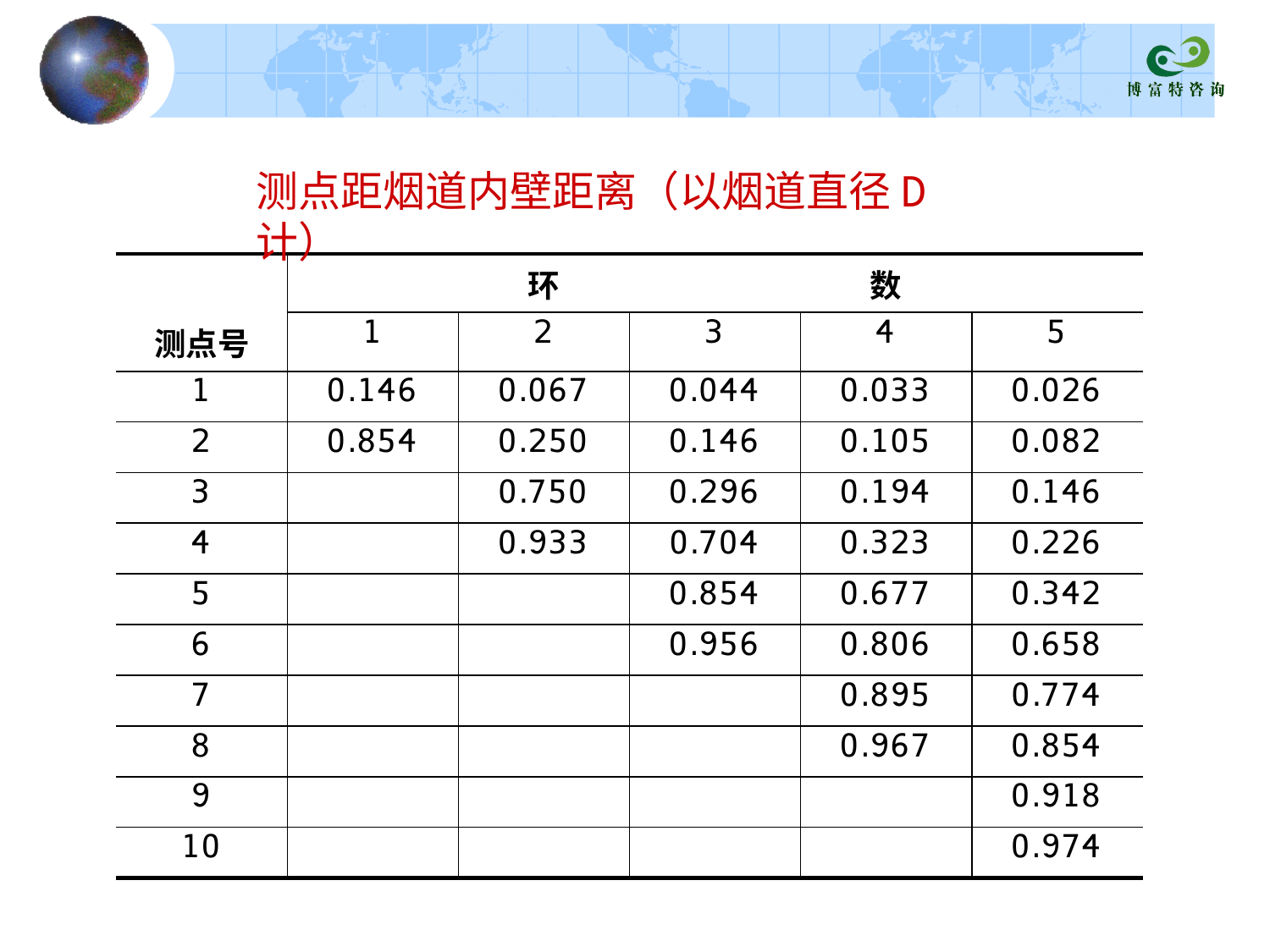

测点距烟道内壁距离（以烟道直径D计）
|  |  | 环 |  | 数 |  |
| --- | --- | --- | --- | --- | --- |
| 测点号 | 1 | 2 | 3 | 4 | 5 |
| 1 | 0.146 | 0.067 | 0.044 | 0.033 | 0.026 |
| 2 | 0.854 | 0.250 | 0.146 | 0.105 | 0.082 |
| 3 |  | 0.750 | 0.296 | 0.194 | 0.146 |
| 4 |  | 0.933 | 0.704 | 0.323 | 0.226 |
| 5 |  |  | 0.854 | 0.677 | 0.342 |
| 6 |  |  | 0.956 | 0.806 | 0.658 |
| 7 |  |  |  | 0.895 | 0.774 |
| 8 |  |  |  | 0.967 | 0.854 |
| 9 |  |  |  |  | 0.918 |
| 10 |  |  |  |  | 0.974 |